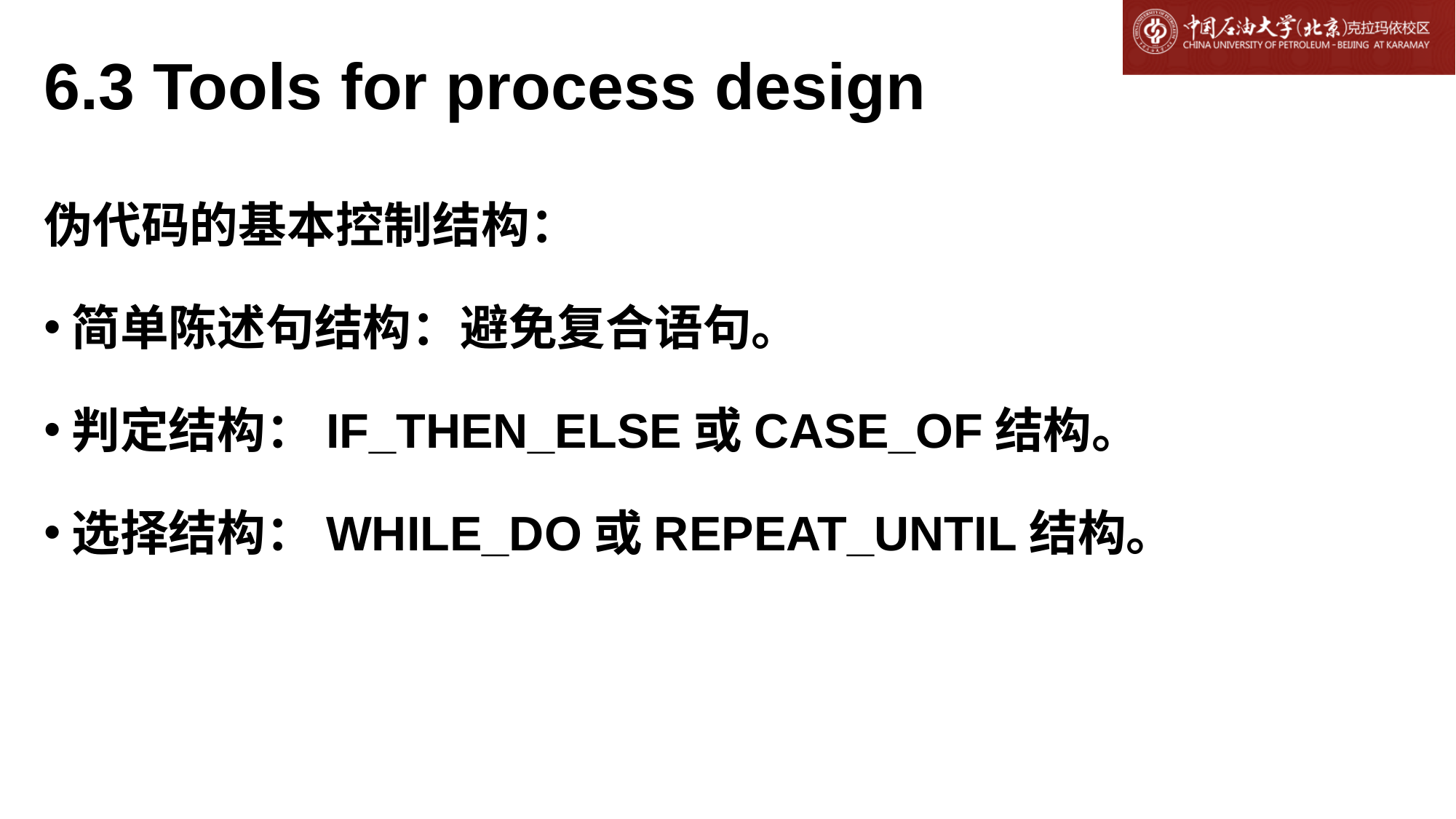

# 6.3 Tools for process design
伪代码的基本控制结构：
简单陈述句结构：避免复合语句。
判定结构：IF_THEN_ELSE或CASE_OF结构。
选择结构：WHILE_DO或REPEAT_UNTIL结构。